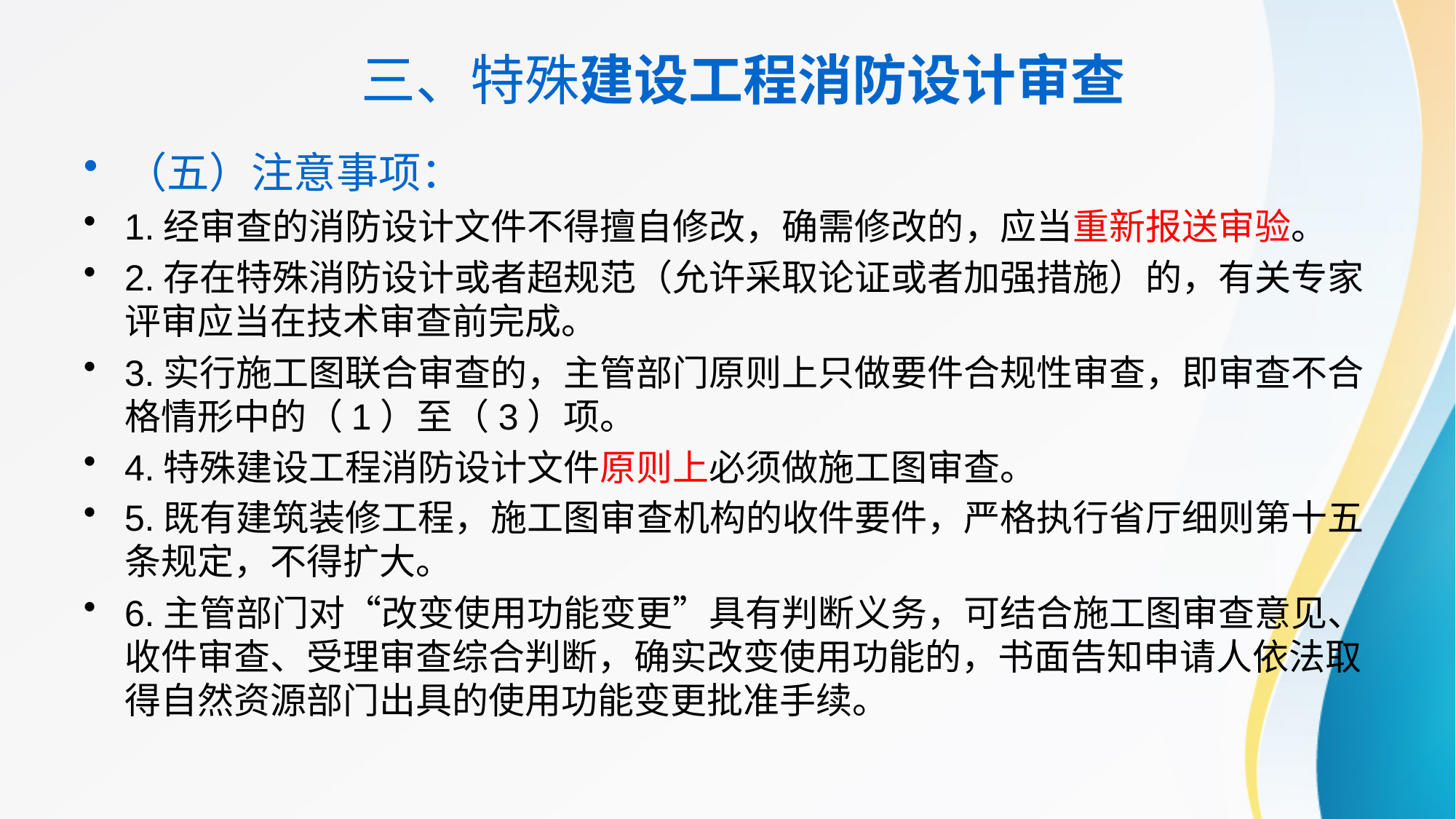

# 三、特殊建设工程消防设计审查
（五）注意事项：
1.经审查的消防设计文件不得擅自修改，确需修改的，应当重新报送审验。
2.存在特殊消防设计或者超规范（允许采取论证或者加强措施）的，有关专家评审应当在技术审查前完成。
3.实行施工图联合审查的，主管部门原则上只做要件合规性审查，即审查不合格情形中的（1）至（3）项。
4.特殊建设工程消防设计文件原则上必须做施工图审查。
5.既有建筑装修工程，施工图审查机构的收件要件，严格执行省厅细则第十五条规定，不得扩大。
6.主管部门对“改变使用功能变更”具有判断义务，可结合施工图审查意见、收件审查、受理审查综合判断，确实改变使用功能的，书面告知申请人依法取得自然资源部门出具的使用功能变更批准手续。